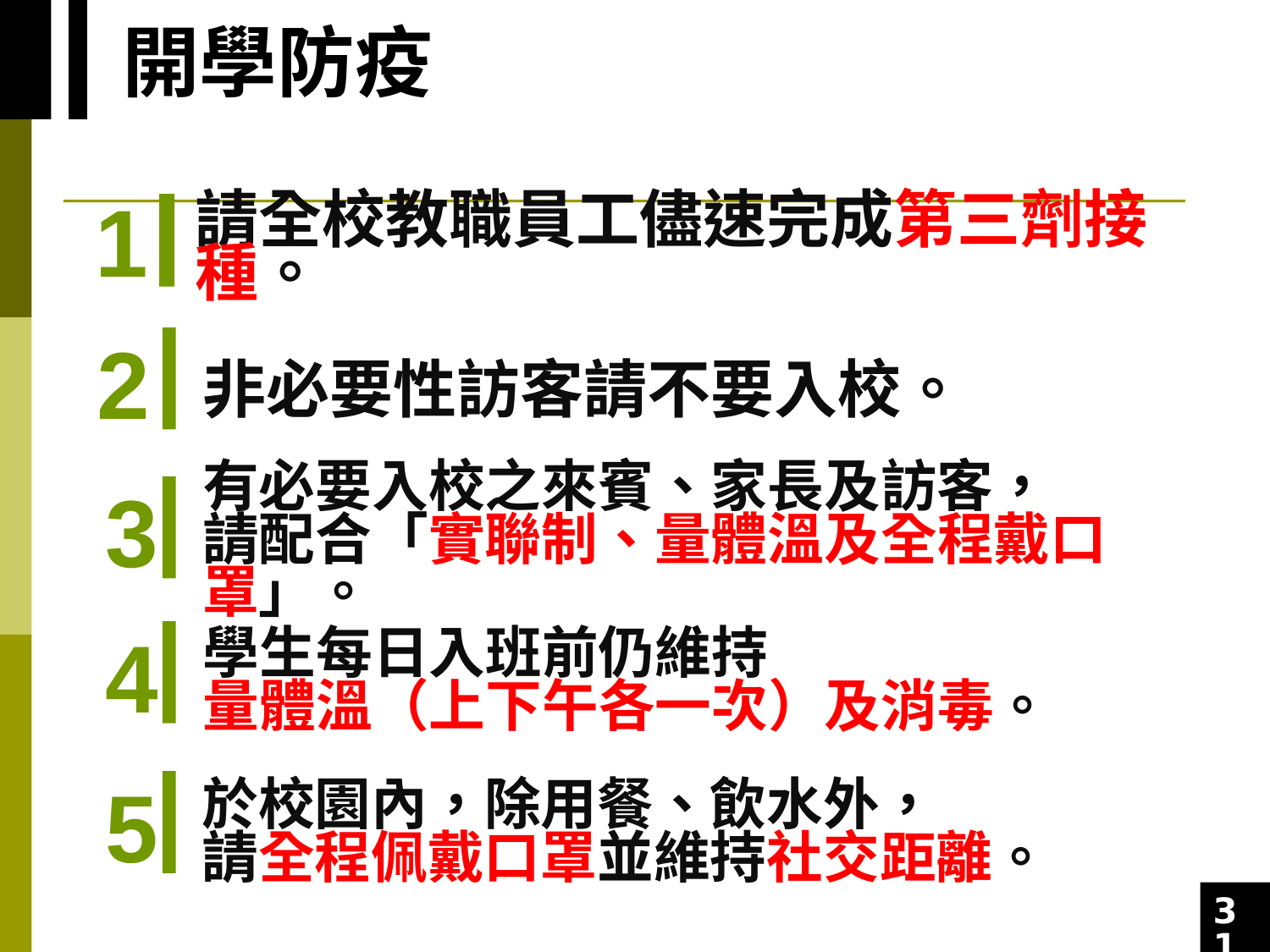

1

請全校教職員工儘速完成第三劑接種。
2

非必要性訪客請不要入校。
3

有必要入校之來賓、家長及訪客，
請配合「實聯制、量體溫及全程戴口罩」。
4

學生每日入班前仍維持
量體溫（上下午各一次）及消毒。
5

於校園內，除用餐、飲水外，
請全程佩戴口罩並維持社交距離。
31